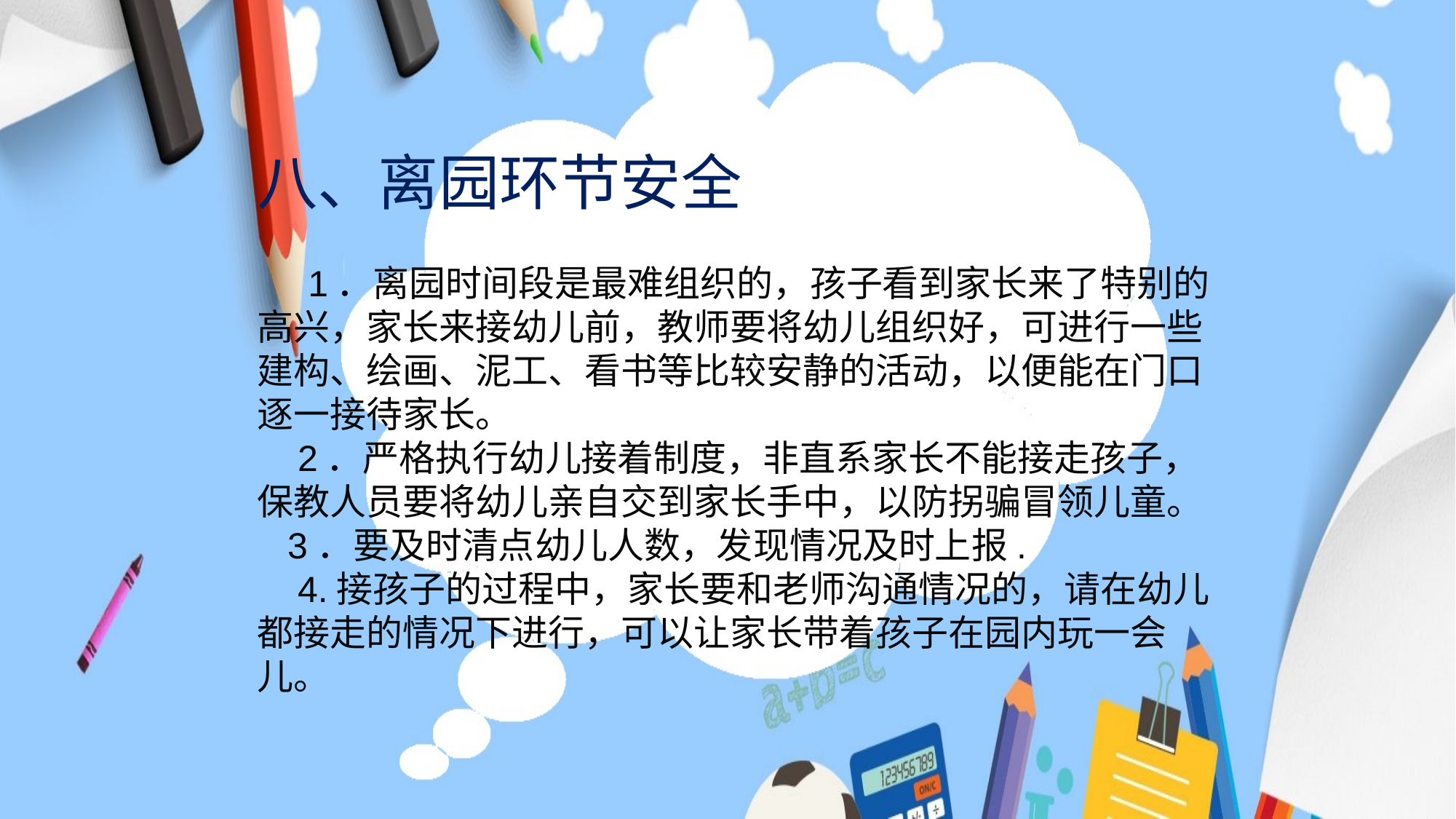

八、离园环节安全

     1．离园时间段是最难组织的，孩子看到家长来了特别的高兴，家长来接幼儿前，教师要将幼儿组织好，可进行一些建构、绘画、泥工、看书等比较安静的活动，以便能在门口逐一接待家长。
    2．严格执行幼儿接着制度，非直系家长不能接走孩子，保教人员要将幼儿亲自交到家长手中，以防拐骗冒领儿童。
   3．要及时清点幼儿人数，发现情况及时上报.
    4.接孩子的过程中，家长要和老师沟通情况的，请在幼儿都接走的情况下进行，可以让家长带着孩子在园内玩一会儿。